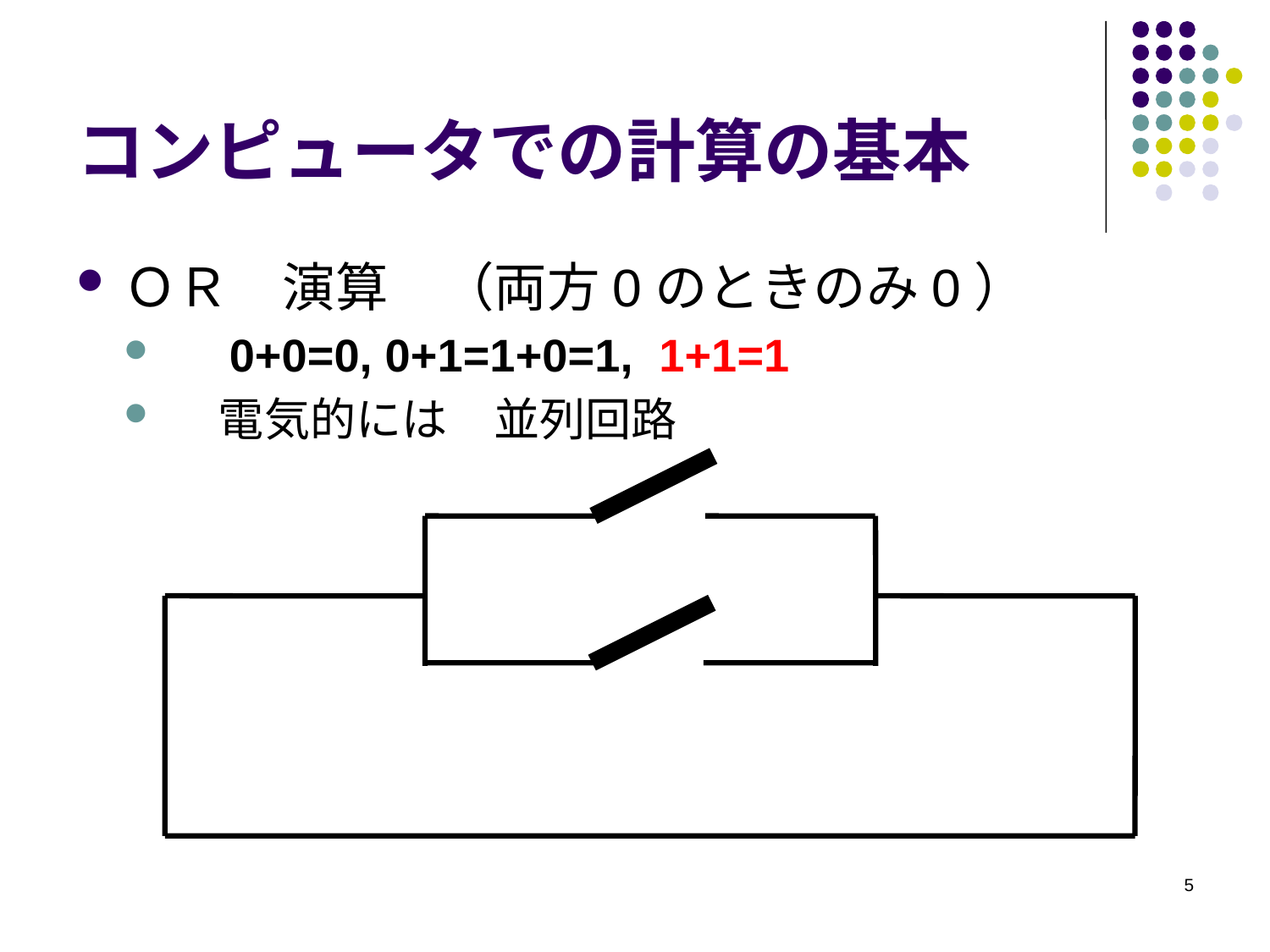

# コンピュータでの計算の基本
ＯＲ　演算　（両方0のときのみ0）
　0+0=0, 0+1=1+0=1,  1+1=1
　電気的には　並列回路

5